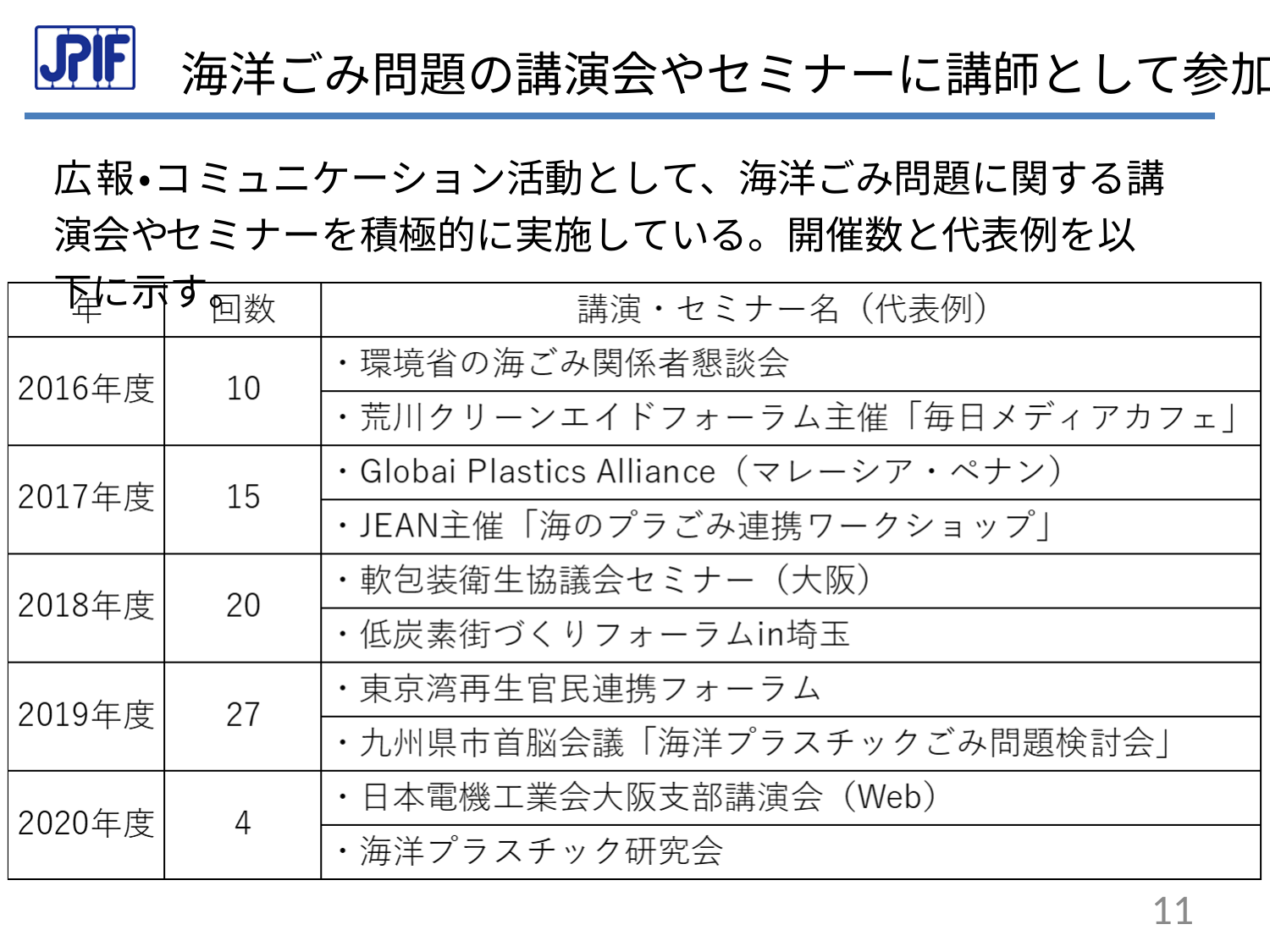

# 海洋ごみ問題の講演会やセミナーに講師として参加
広報・コミュニケーション活動として、海洋ごみ問題に関する講演会や セミナーを積極的に実施している。開催数と代表例を以下に示す。

11
11